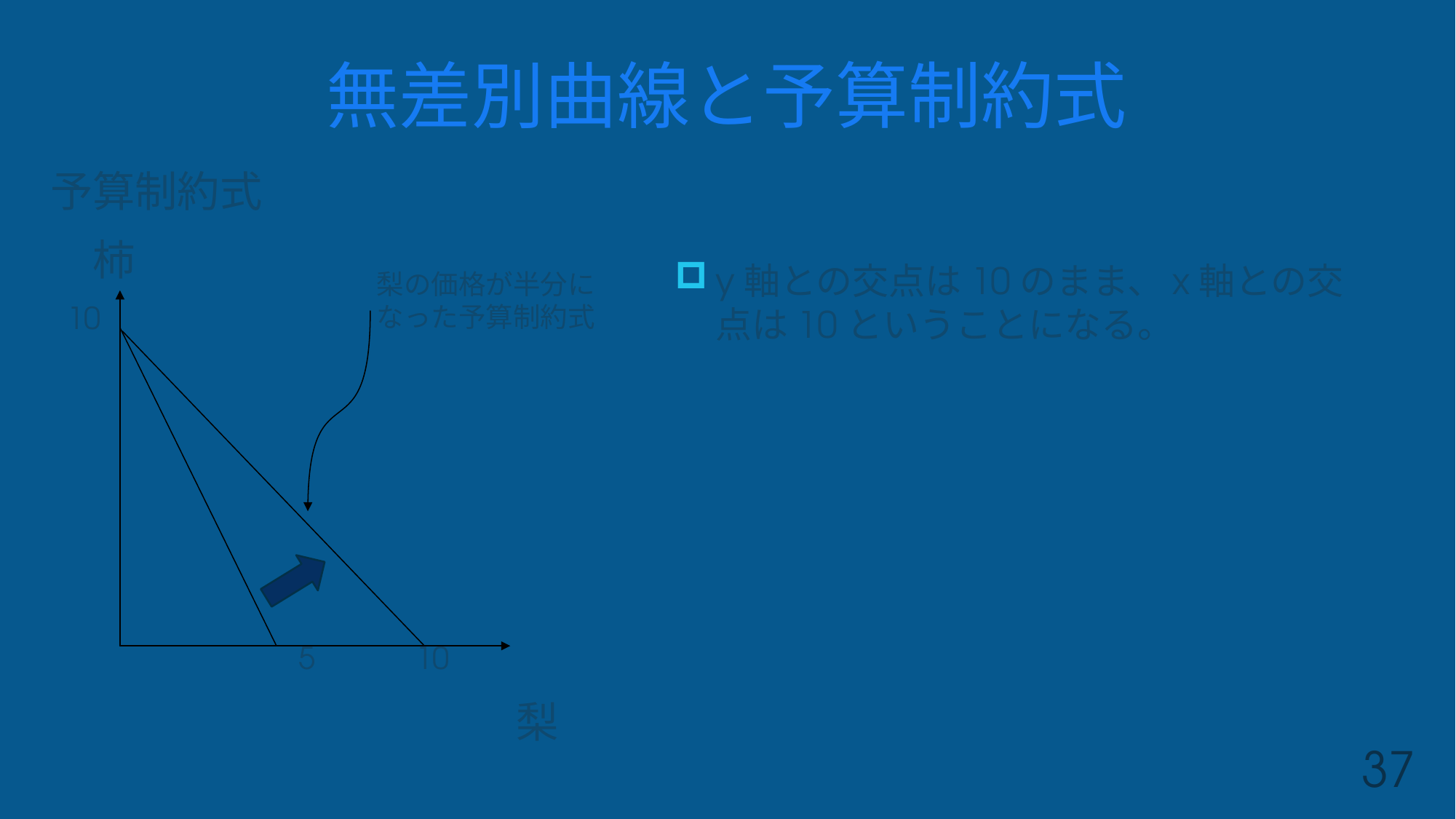

# 無差別曲線と予算制約式
予算制約式
　柿
  10

                     5            10
　　　　　　　　　　　梨
y軸との交点は10のまま、x軸との交点は10ということになる。
梨の価格が半分になった予算制約式

37